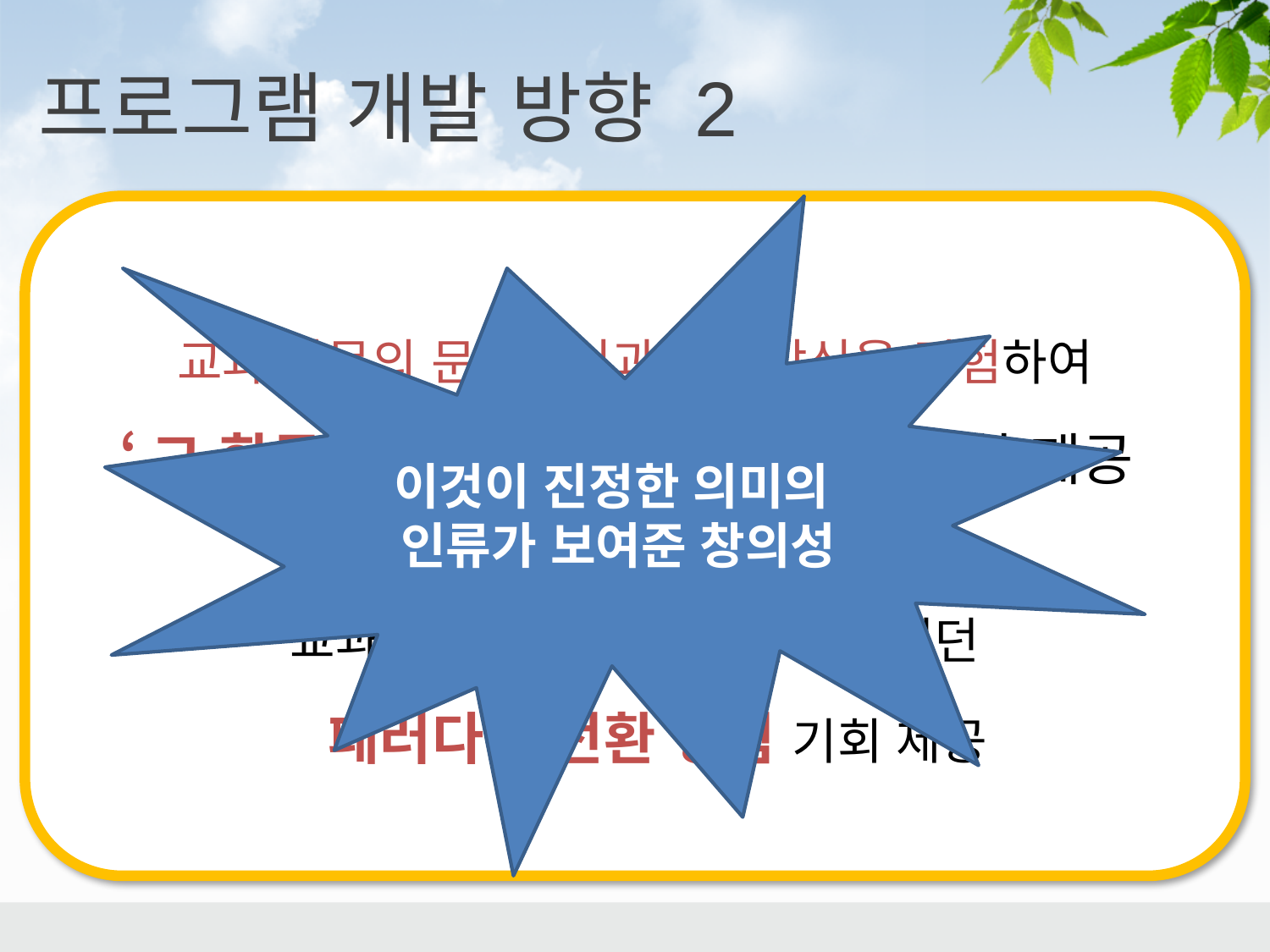

프로그램 개발 방향 2
교과 학문의 문제의식과 탐구방식을 경험하여
‘그 학문을 왜 배우는지’이해하는 기회 제공

교과 학문의 발전 과정에서 있었던
  패러다임 전환 경험 기회 제공
이것이 진정한 의미의
인류가 보여준 창의성